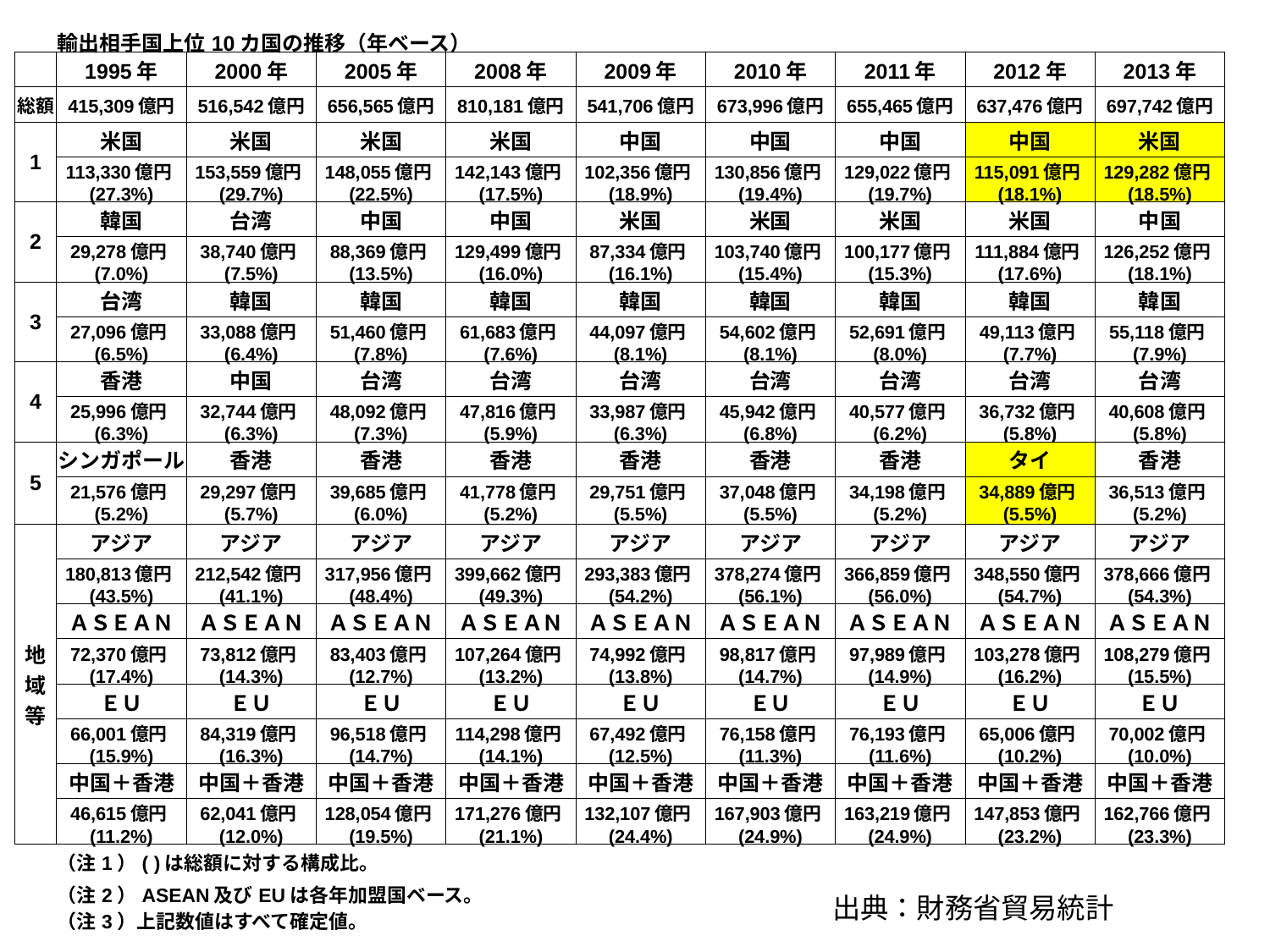

|  | 輸出相手国上位10カ国の推移（年ベース） |  |  |  |  |  |  |  |  |
| --- | --- | --- | --- | --- | --- | --- | --- | --- | --- |
|  | 1995年 | 2000年 | 2005年 | 2008年 | 2009年 | 2010年 | 2011年 | 2012年 | 2013年 |
| 総額 | 415,309億円 | 516,542億円 | 656,565億円 | 810,181億円 | 541,706億円 | 673,996億円 | 655,465億円 | 637,476億円 | 697,742億円 |
| 1 | 米国 | 米国 | 米国 | 米国 | 中国 | 中国 | 中国 | 中国 | 米国 |
|  | 113,330億円(27.3%) | 153,559億円(29.7%) | 148,055億円(22.5%) | 142,143億円(17.5%) | 102,356億円(18.9%) | 130,856億円(19.4%) | 129,022億円(19.7%) | 115,091億円(18.1%) | 129,282億円(18.5%) |
| 2 | 韓国 | 台湾 | 中国 | 中国 | 米国 | 米国 | 米国 | 米国 | 中国 |
|  | 29,278億円(7.0%) | 38,740億円(7.5%) | 88,369億円(13.5%) | 129,499億円(16.0%) | 87,334億円(16.1%) | 103,740億円(15.4%) | 100,177億円(15.3%) | 111,884億円(17.6%) | 126,252億円(18.1%) |
| 3 | 台湾 | 韓国 | 韓国 | 韓国 | 韓国 | 韓国 | 韓国 | 韓国 | 韓国 |
|  | 27,096億円(6.5%) | 33,088億円(6.4%) | 51,460億円(7.8%) | 61,683億円(7.6%) | 44,097億円(8.1%) | 54,602億円(8.1%) | 52,691億円(8.0%) | 49,113億円(7.7%) | 55,118億円(7.9%) |
| 4 | 香港 | 中国 | 台湾 | 台湾 | 台湾 | 台湾 | 台湾 | 台湾 | 台湾 |
|  | 25,996億円(6.3%) | 32,744億円(6.3%) | 48,092億円(7.3%) | 47,816億円(5.9%) | 33,987億円(6.3%) | 45,942億円(6.8%) | 40,577億円(6.2%) | 36,732億円(5.8%) | 40,608億円(5.8%) |
| 5 | シンガポール | 香港 | 香港 | 香港 | 香港 | 香港 | 香港 | タイ | 香港 |
|  | 21,576億円(5.2%) | 29,297億円(5.7%) | 39,685億円(6.0%) | 41,778億円(5.2%) | 29,751億円(5.5%) | 37,048億円(5.5%) | 34,198億円(5.2%) | 34,889億円(5.5%) | 36,513億円(5.2%) |
| 地域等 | アジア | アジア | アジア | アジア | アジア | アジア | アジア | アジア | アジア |
|  | 180,813億円(43.5%) | 212,542億円(41.1%) | 317,956億円(48.4%) | 399,662億円(49.3%) | 293,383億円(54.2%) | 378,274億円(56.1%) | 366,859億円(56.0%) | 348,550億円(54.7%) | 378,666億円(54.3%) |
|  | ＡＳＥＡＮ | ＡＳＥＡＮ | ＡＳＥＡＮ | ＡＳＥＡＮ | ＡＳＥＡＮ | ＡＳＥＡＮ | ＡＳＥＡＮ | ＡＳＥＡＮ | ＡＳＥＡＮ |
|  | 72,370億円(17.4%) | 73,812億円(14.3%) | 83,403億円(12.7%) | 107,264億円(13.2%) | 74,992億円(13.8%) | 98,817億円(14.7%) | 97,989億円(14.9%) | 103,278億円(16.2%) | 108,279億円(15.5%) |
|  | ＥＵ | ＥＵ | ＥＵ | ＥＵ | ＥＵ | ＥＵ | ＥＵ | ＥＵ | ＥＵ |
|  | 66,001億円(15.9%) | 84,319億円(16.3%) | 96,518億円(14.7%) | 114,298億円(14.1%) | 67,492億円(12.5%) | 76,158億円(11.3%) | 76,193億円(11.6%) | 65,006億円(10.2%) | 70,002億円(10.0%) |
|  | 中国＋香港 | 中国＋香港 | 中国＋香港 | 中国＋香港 | 中国＋香港 | 中国＋香港 | 中国＋香港 | 中国＋香港 | 中国＋香港 |
|  | 46,615億円(11.2%) | 62,041億円(12.0%) | 128,054億円(19.5%) | 171,276億円(21.1%) | 132,107億円(24.4%) | 167,903億円(24.9%) | 163,219億円(24.9%) | 147,853億円(23.2%) | 162,766億円(23.3%) |
|  | （注1）( )は総額に対する構成比。 |  |  |  |  |  |  |  |  |
|  | （注2）ASEAN及びEUは各年加盟国ベース。 |  |  |  |  |  |  |  |  |
|  | （注3）上記数値はすべて確定値。 |  |  |  |  |  |  |  |  |
出典：財務省貿易統計